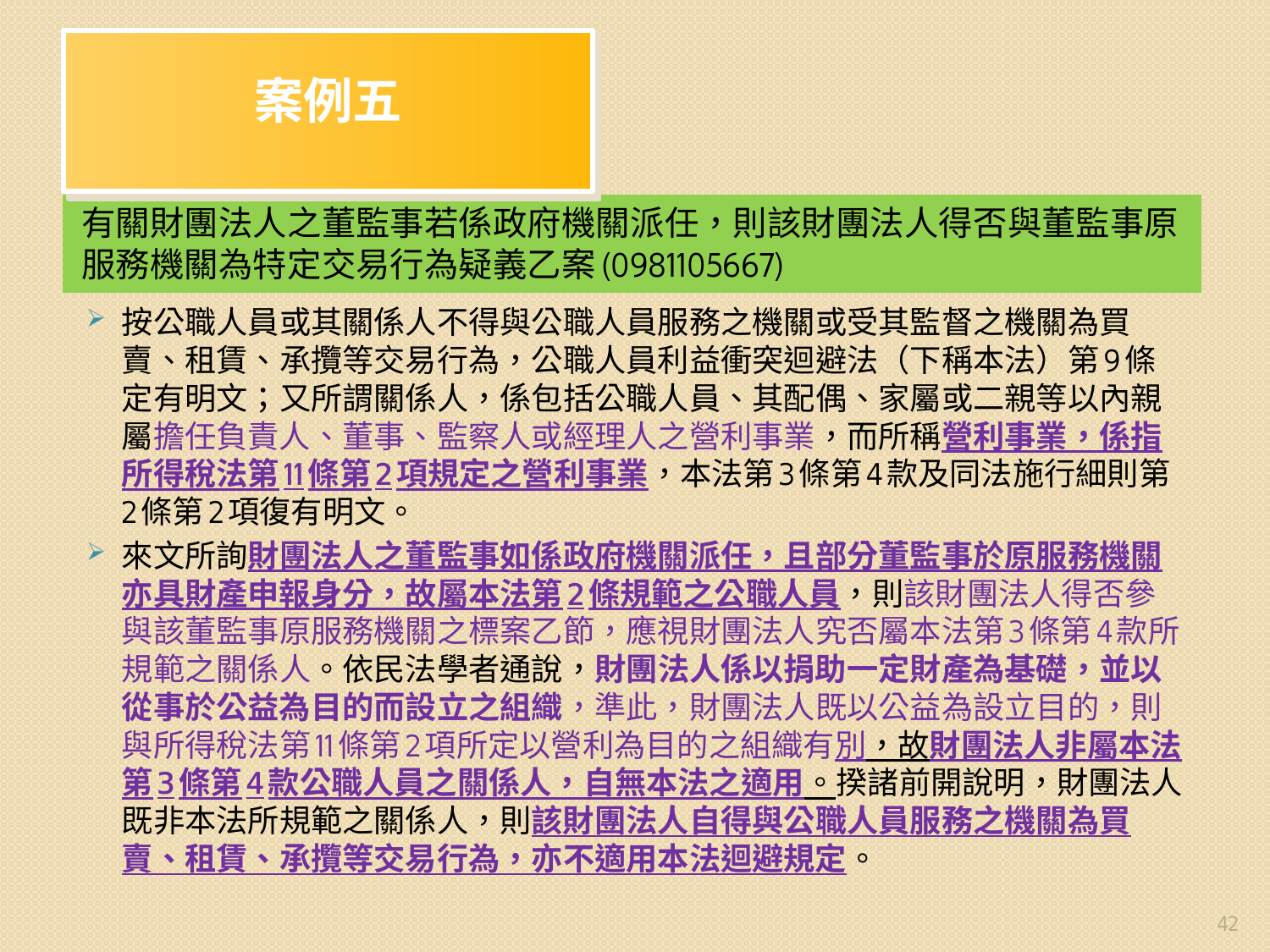

# 案例五
有關財團法人之董監事若係政府機關派任，則該財團法人得否與董監事原服務機關為特定交易行為疑義乙案(0981105667)

按公職人員或其關係人不得與公職人員服務之機關或受其監督之機關為買賣、租賃、承攬等交易行為，公職人員利益衝突迴避法（下稱本法）第9條定有明文；又所謂關係人，係包括公職人員、其配偶、家屬或二親等以內親屬擔任負責人、董事、監察人或經理人之營利事業，而所稱營利事業，係指所得稅法第11條第2項規定之營利事業，本法第3條第4款及同法施行細則第2條第2項復有明文。
來文所詢財團法人之董監事如係政府機關派任，且部分董監事於原服務機關亦具財產申報身分，故屬本法第2條規範之公職人員，則該財團法人得否參與該董監事原服務機關之標案乙節，應視財團法人究否屬本法第3條第4款所規範之關係人。依民法學者通說，財團法人係以捐助一定財產為基礎，並以從事於公益為目的而設立之組織，準此，財團法人既以公益為設立目的，則與所得稅法第11條第2項所定以營利為目的之組織有別，故財團法人非屬本法第3條第4款公職人員之關係人，自無本法之適用。揆諸前開說明，財團法人既非本法所規範之關係人，則該財團法人自得與公職人員服務之機關為買賣、租賃、承攬等交易行為，亦不適用本法迴避規定。
42